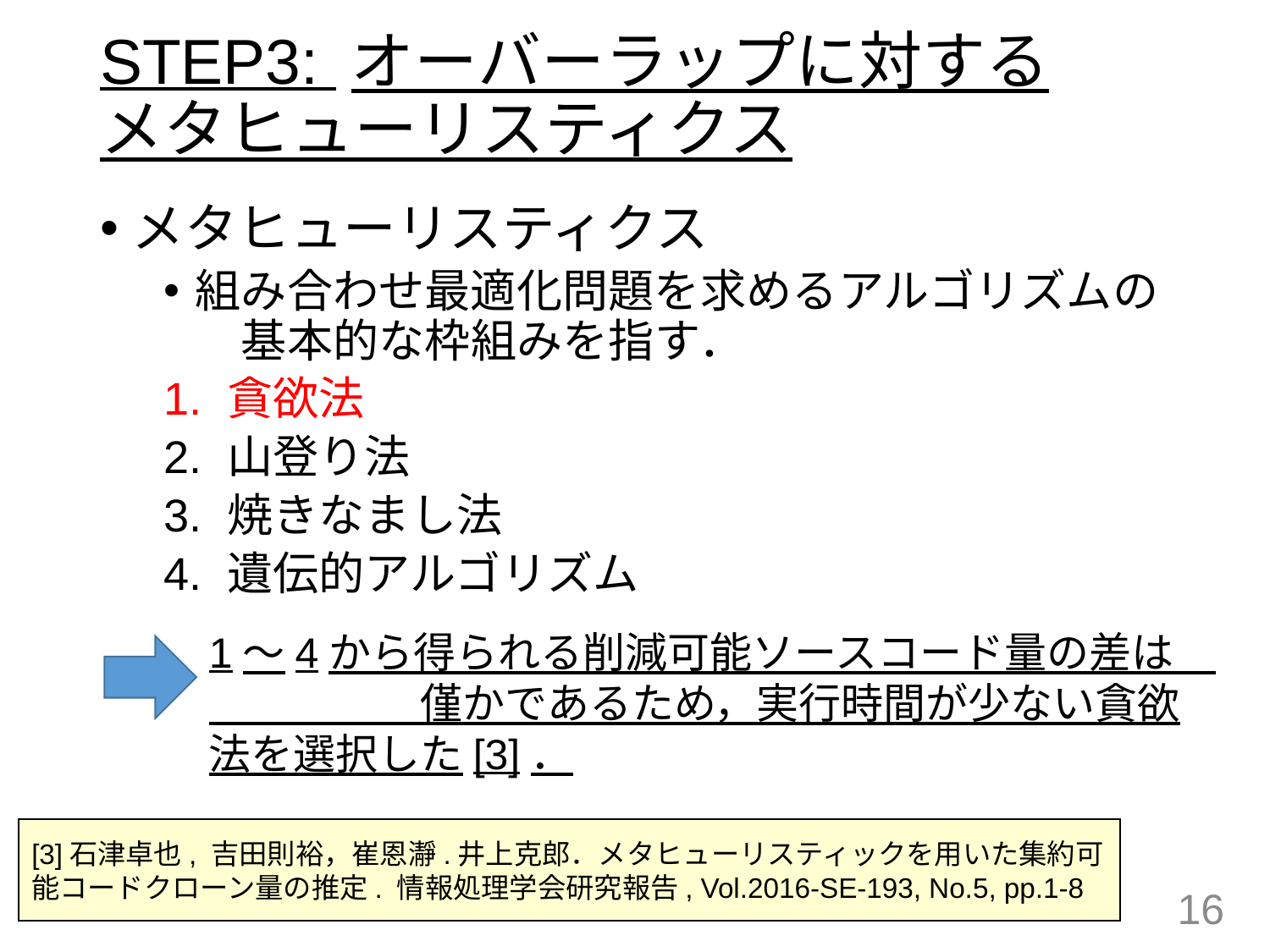

# STEP3: オーバーラップに対する メタヒューリスティクス
メタヒューリスティクス
組み合わせ最適化問題を求めるアルゴリズムの　基本的な枠組みを指す．
貪欲法
山登り法
焼きなまし法
遺伝的アルゴリズム

1～4から得られる削減可能ソースコード量の差は　　　　　　僅かであるため，実行時間が少ない貪欲法を選択した[3]．

[3]石津卓也, 吉田則裕，崔恩瀞.井上克郎．メタヒューリスティックを用いた集約可能コードクローン量の推定. 情報処理学会研究報告, Vol.2016-SE-193, No.5, pp.1-8
16